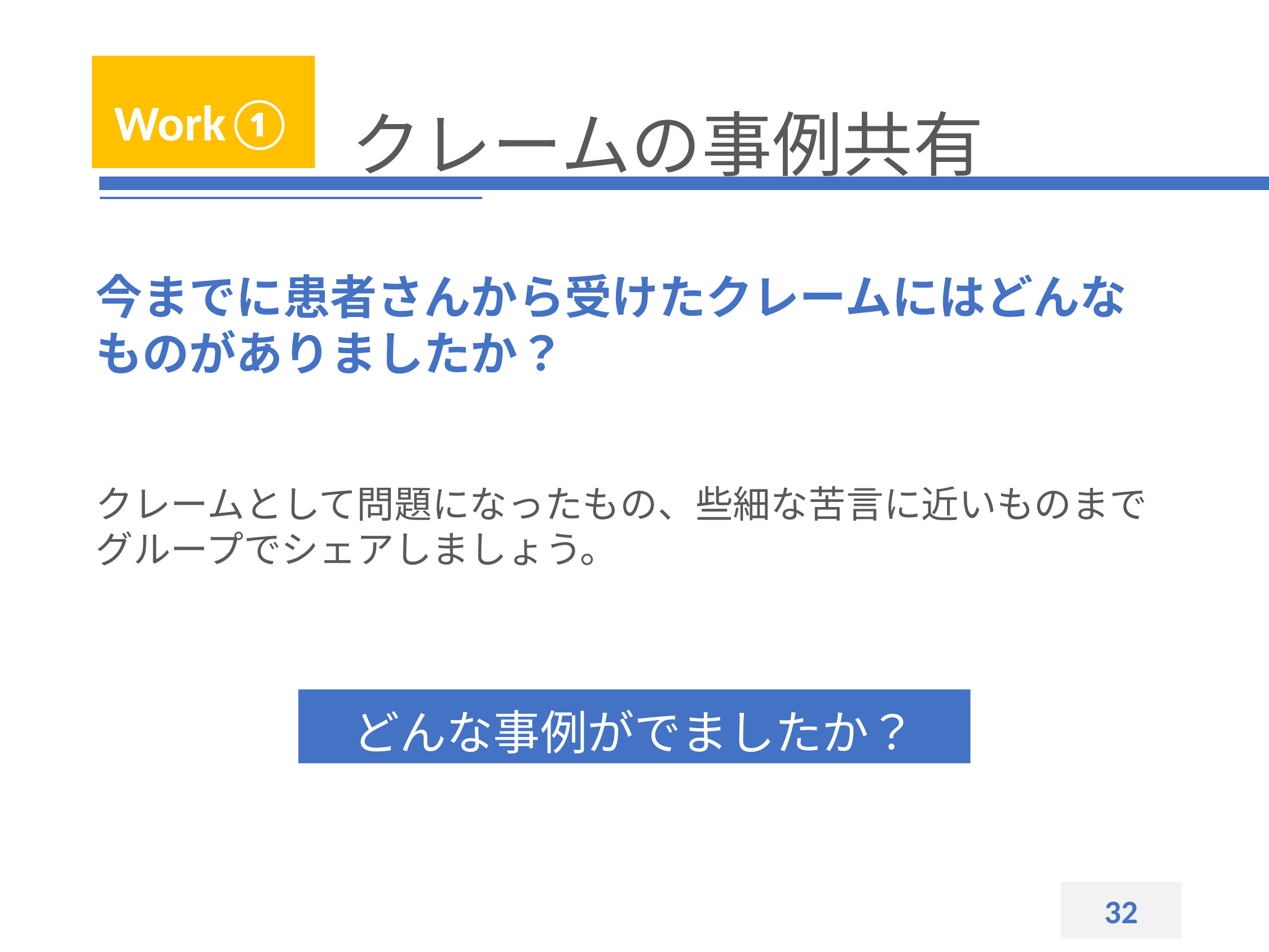

Work①
 クレームの事例共有
今までに患者さんから受けたクレームにはどんなものがありましたか？
クレームとして問題になったもの、些細な苦言に近いものまでグループでシェアしましょう。
どんな事例がでましたか？
32